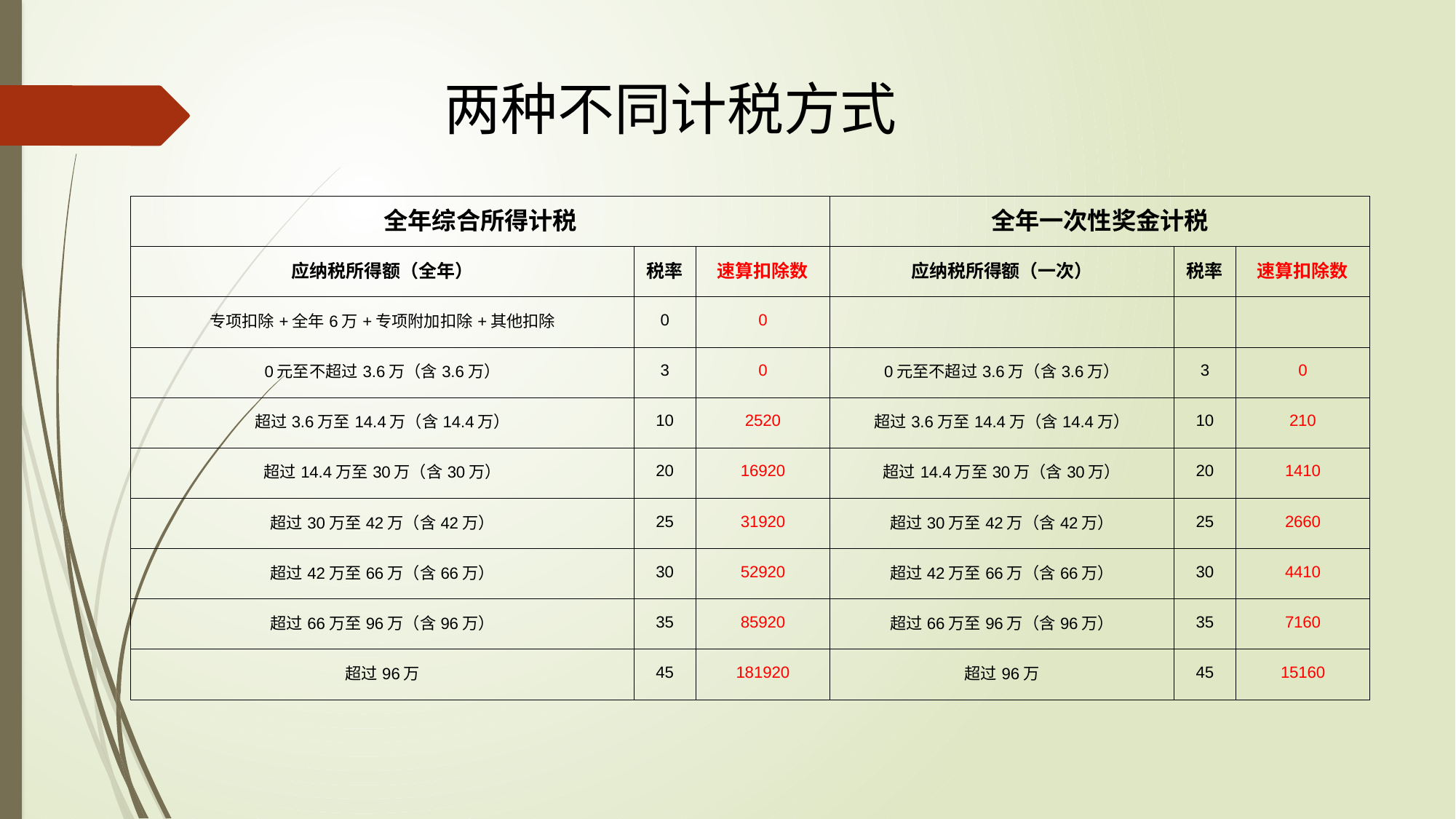

两种不同计税方式
| 全年综合所得计税 |  |  | 全年一次性奖金计税 |  |  |
| --- | --- | --- | --- | --- | --- |
| 应纳税所得额（全年） | 税率 | 速算扣除数 | 应纳税所得额（一次） | 税率 | 速算扣除数 |
| 专项扣除+全年6万+专项附加扣除+其他扣除 | 0 | 0 |  |  |  |
| 0元至不超过3.6万（含3.6万） | 3 | 0 | 0元至不超过3.6万（含3.6万） | 3 | 0 |
| 超过3.6万至14.4万（含14.4万） | 10 | 2520 | 超过3.6万至14.4万（含14.4万） | 10 | 210 |
| 超过14.4万至30万（含30万） | 20 | 16920 | 超过14.4万至30万（含30万） | 20 | 1410 |
| 超过30万至42万（含42万） | 25 | 31920 | 超过30万至42万（含42万） | 25 | 2660 |
| 超过42万至66万（含66万） | 30 | 52920 | 超过42万至66万（含66万） | 30 | 4410 |
| 超过66万至96万（含96万） | 35 | 85920 | 超过66万至96万（含96万） | 35 | 7160 |
| 超过96万 | 45 | 181920 | 超过96万 | 45 | 15160 |